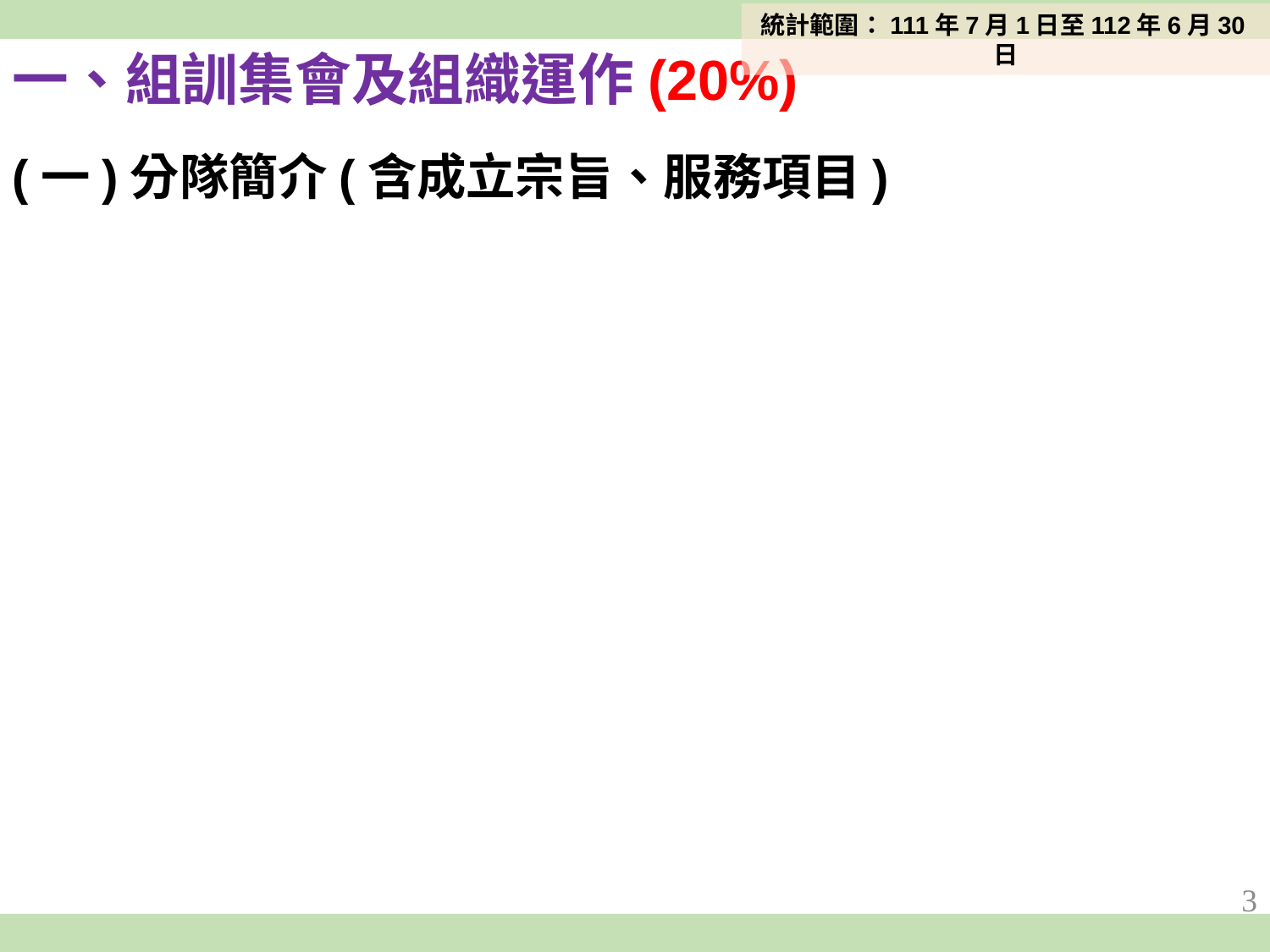

統計範圍：111年7月1日至112年6月30日
一、組訓集會及組織運作(20%)
(一)分隊簡介(含成立宗旨、服務項目)
3